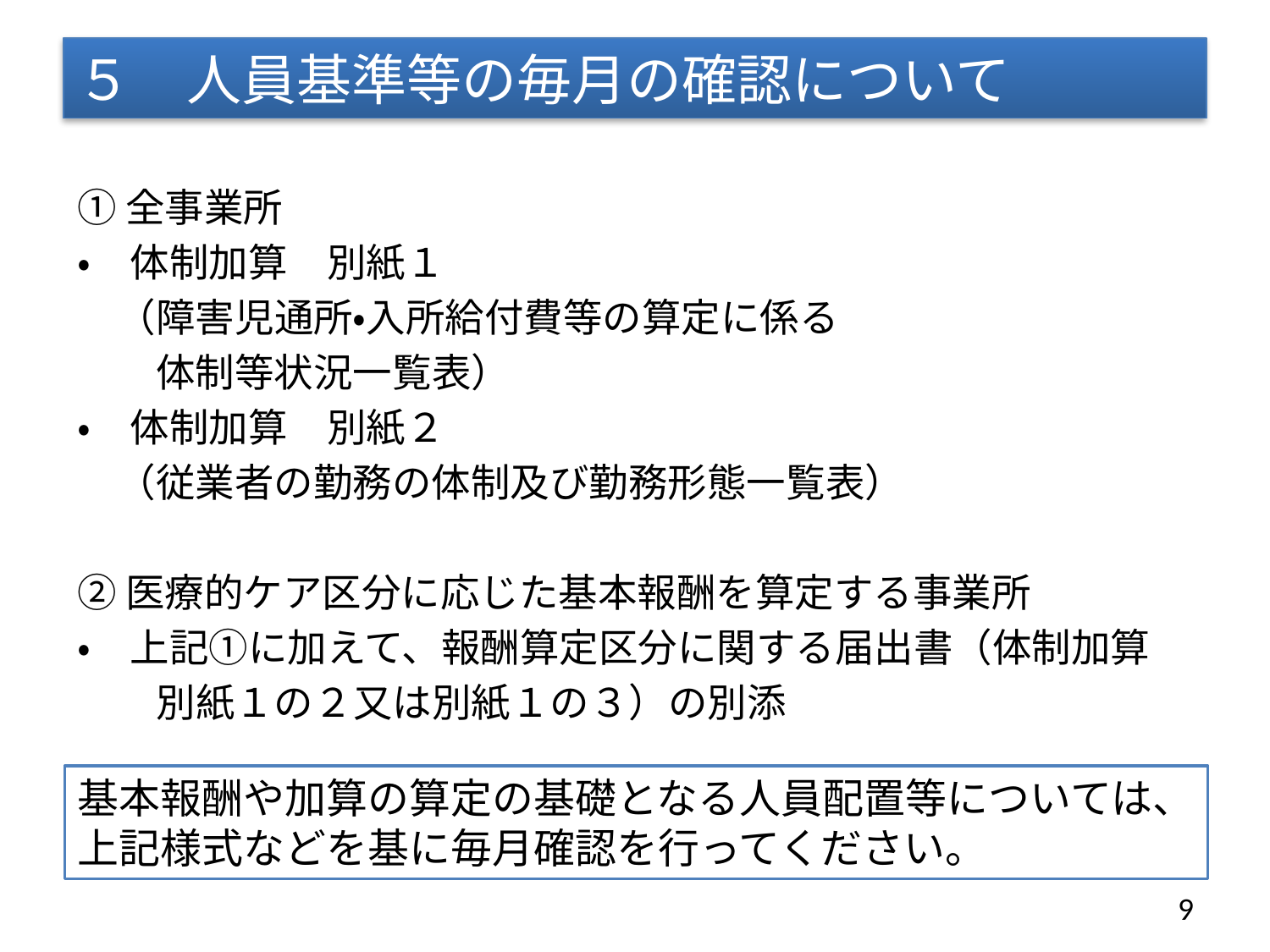

# ５　人員基準等の毎月の確認について
①全事業所
・　体制加算　別紙１
　（障害児通所・入所給付費等の算定に係る
　　体制等状況一覧表）
・　体制加算　別紙２
　（従業者の勤務の体制及び勤務形態一覧表）

②医療的ケア区分に応じた基本報酬を算定する事業所
・　上記①に加えて、報酬算定区分に関する届出書（体制加算
　　別紙１の２又は別紙１の３）の別添
基本報酬や加算の算定の基礎となる人員配置等については、上記様式などを基に毎月確認を行ってください。
9